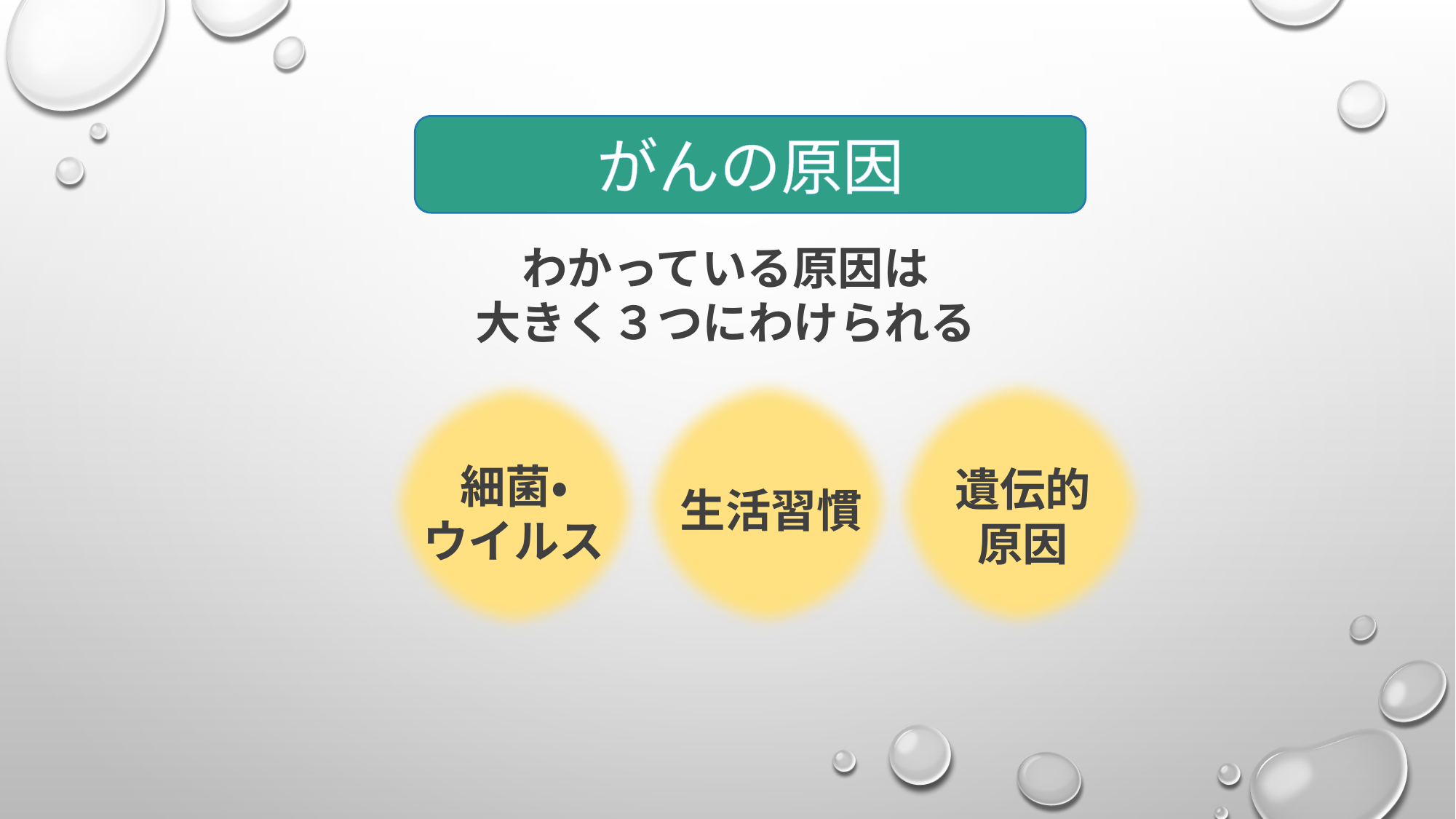

がんの原因
わかっている原因は
大きく３つにわけられる

生活習慣

遺伝的
原因

細菌・
ウイルス